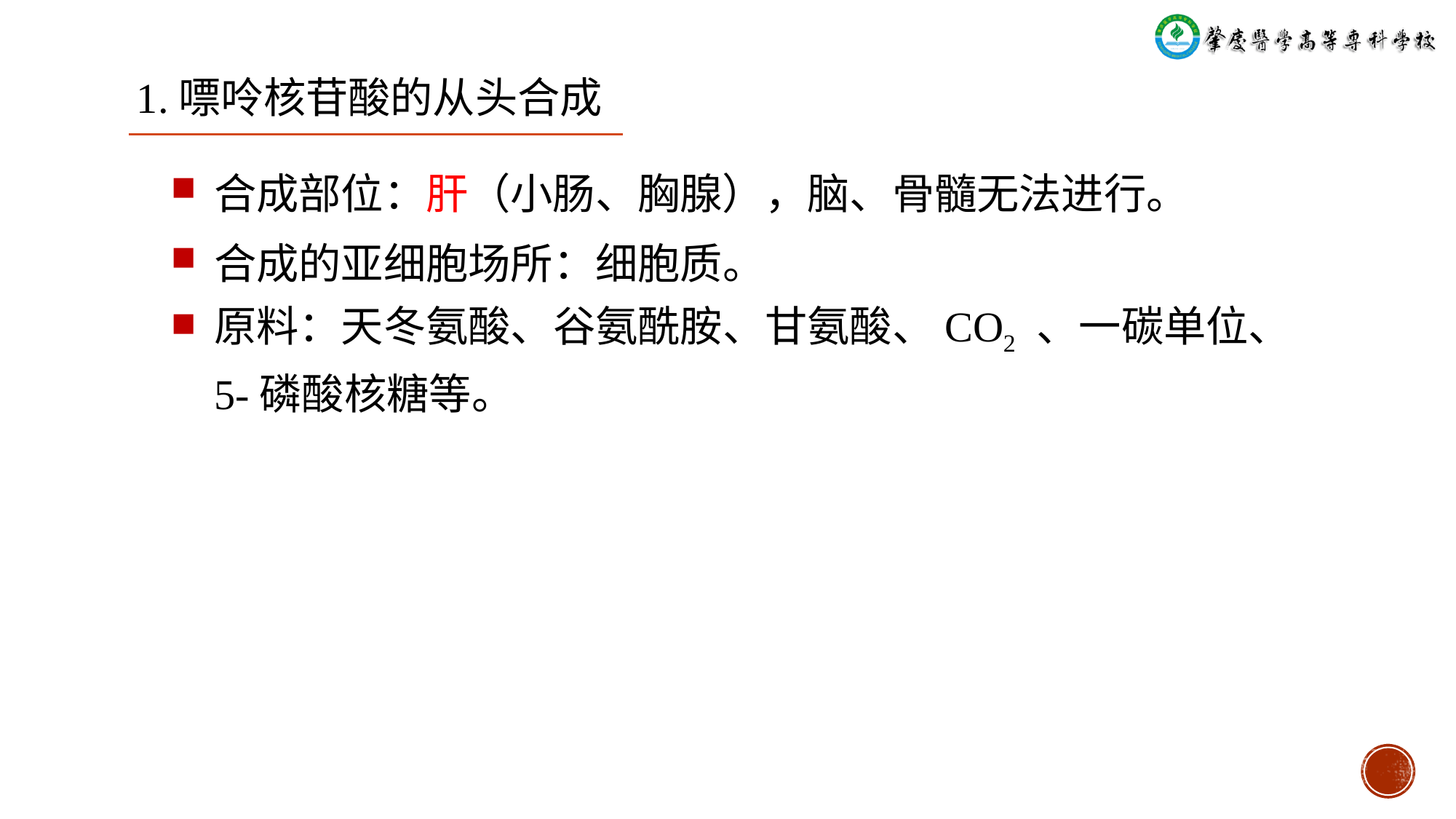

1.嘌呤核苷酸的从头合成
合成部位：肝（小肠、胸腺），脑、骨髓无法进行。
合成的亚细胞场所：细胞质。
原料：天冬氨酸、谷氨酰胺、甘氨酸、CO2 、一碳单位、5-磷酸核糖等。